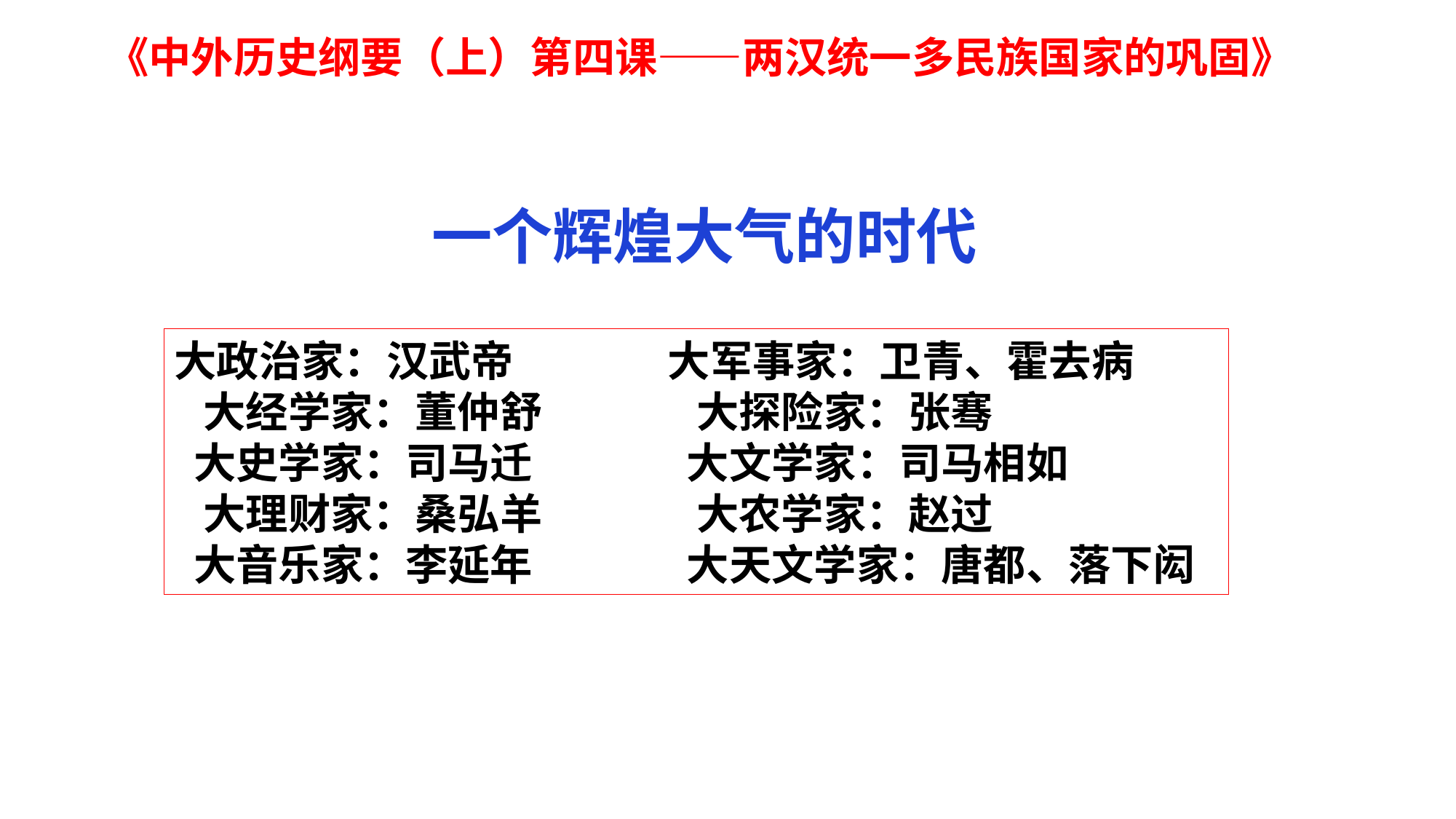

《中外历史纲要（上）第四课——两汉统一多民族国家的巩固》
一个辉煌大气的时代
大政治家：汉武帝                大军事家：卫青、霍去病            大经学家：董仲舒                大探险家：张骞                          大史学家：司马迁                大文学家：司马相如                   大理财家：桑弘羊                大农学家：赵过                          大音乐家：李延年                大天文学家：唐都、落下闳